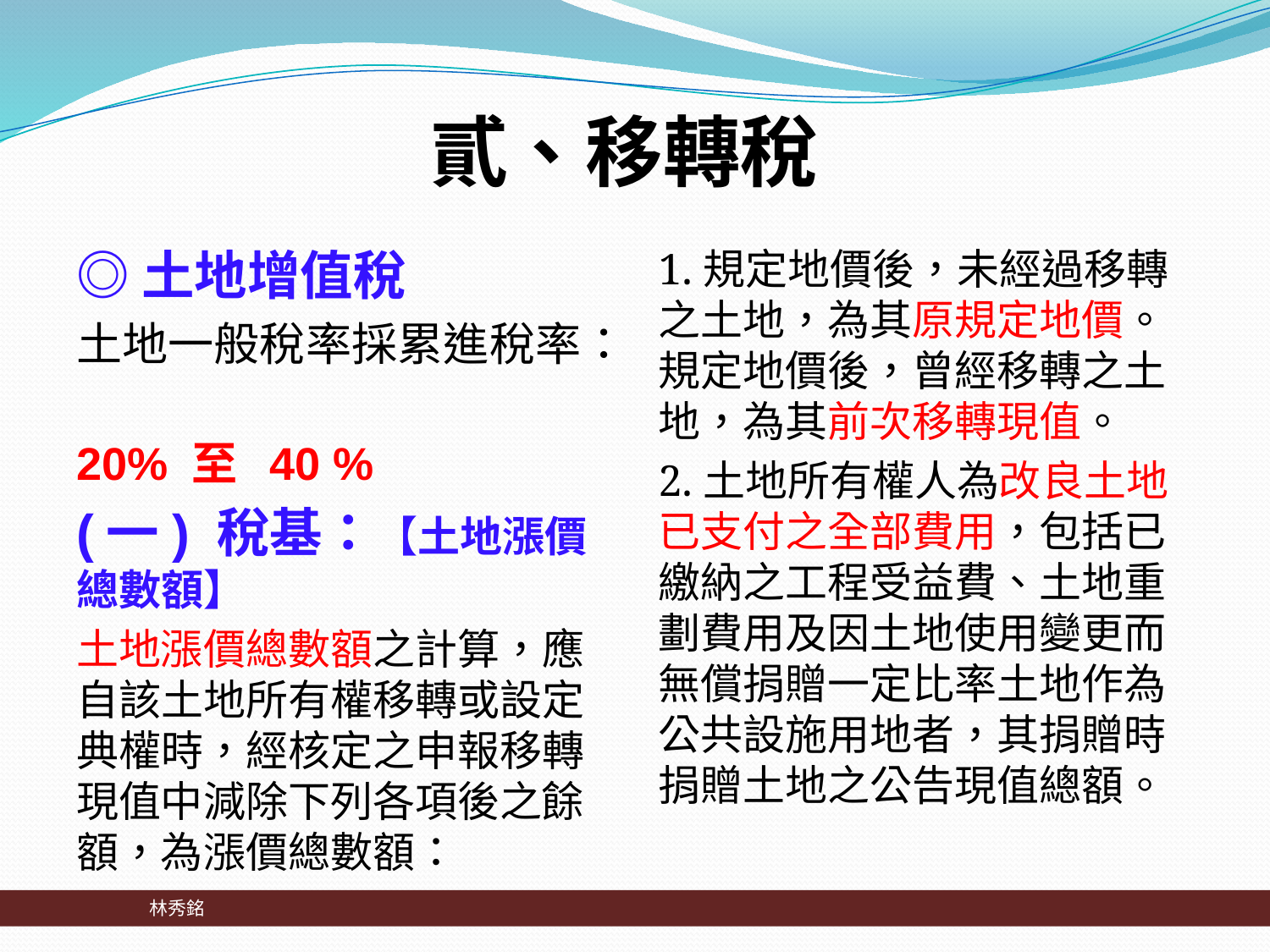

# 貳、移轉稅
◎土地增值稅
土地一般稅率採累進稅率：
20% 至  40 %
(一) 稅基：【土地漲價總數額】
土地漲價總數額之計算，應自該土地所有權移轉或設定典權時，經核定之申報移轉現值中減除下列各項後之餘額，為漲價總數額：

1.規定地價後，未經過移轉之土地，為其原規定地價。規定地價後，曾經移轉之土地，為其前次移轉現值。
2.土地所有權人為改良土地已支付之全部費用，包括已繳納之工程受益費、土地重劃費用及因土地使用變更而無償捐贈一定比率土地作為公共設施用地者，其捐贈時捐贈土地之公告現值總額。

                                 林秀銘